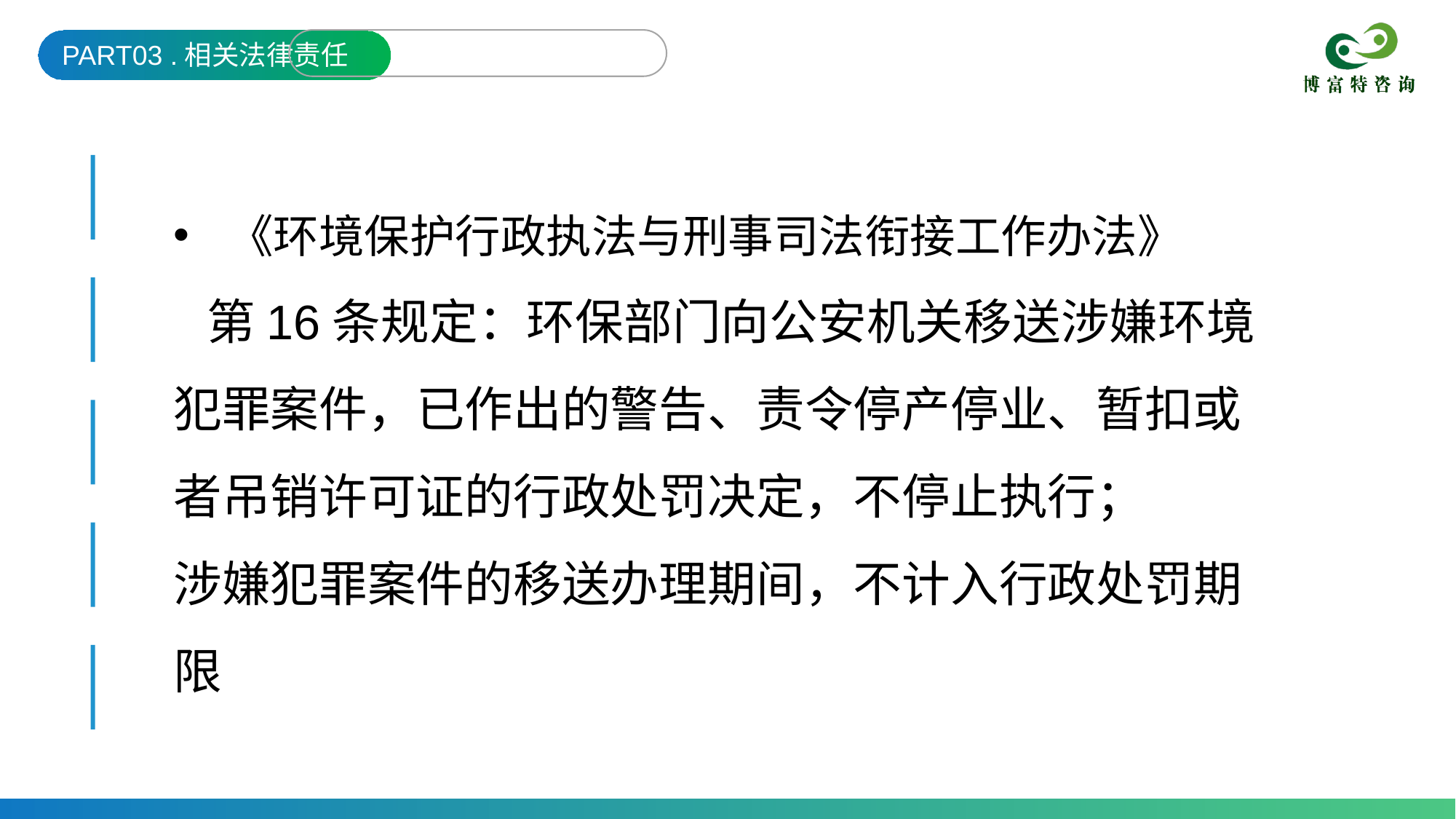

PART03 .相关法律责任

《环境保护行政执法与刑事司法衔接工作办法》
  第16条规定：环保部门向公安机关移送涉嫌环境犯罪案件，已作出的警告、责令停产停业、暂扣或者吊销许可证的行政处罚决定，不停止执行；
涉嫌犯罪案件的移送办理期间，不计入行政处罚期限